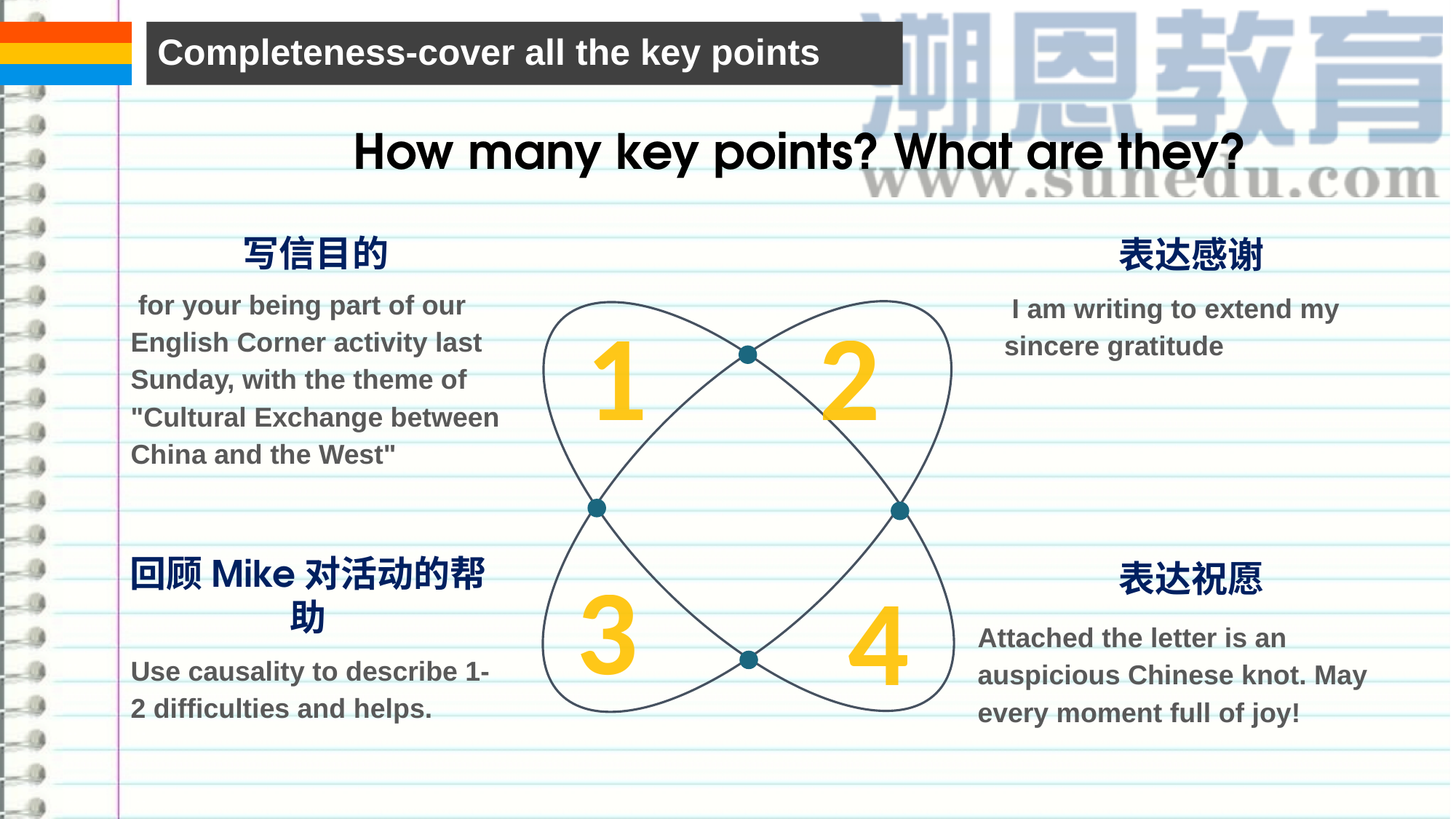

Completeness-cover all the key points
 How many key points? What are they?
写信目的
 for your being part of our English Corner activity last Sunday, with the theme of  "Cultural Exchange between China and the West"
表达感谢
 I am writing to extend my sincere gratitude
2
1

回顾Mike对活动的帮助
Use causality to describe 1-2 difficulties and helps.
3
表达祝愿
Attached the letter is an auspicious Chinese knot. May every moment full of joy!
4